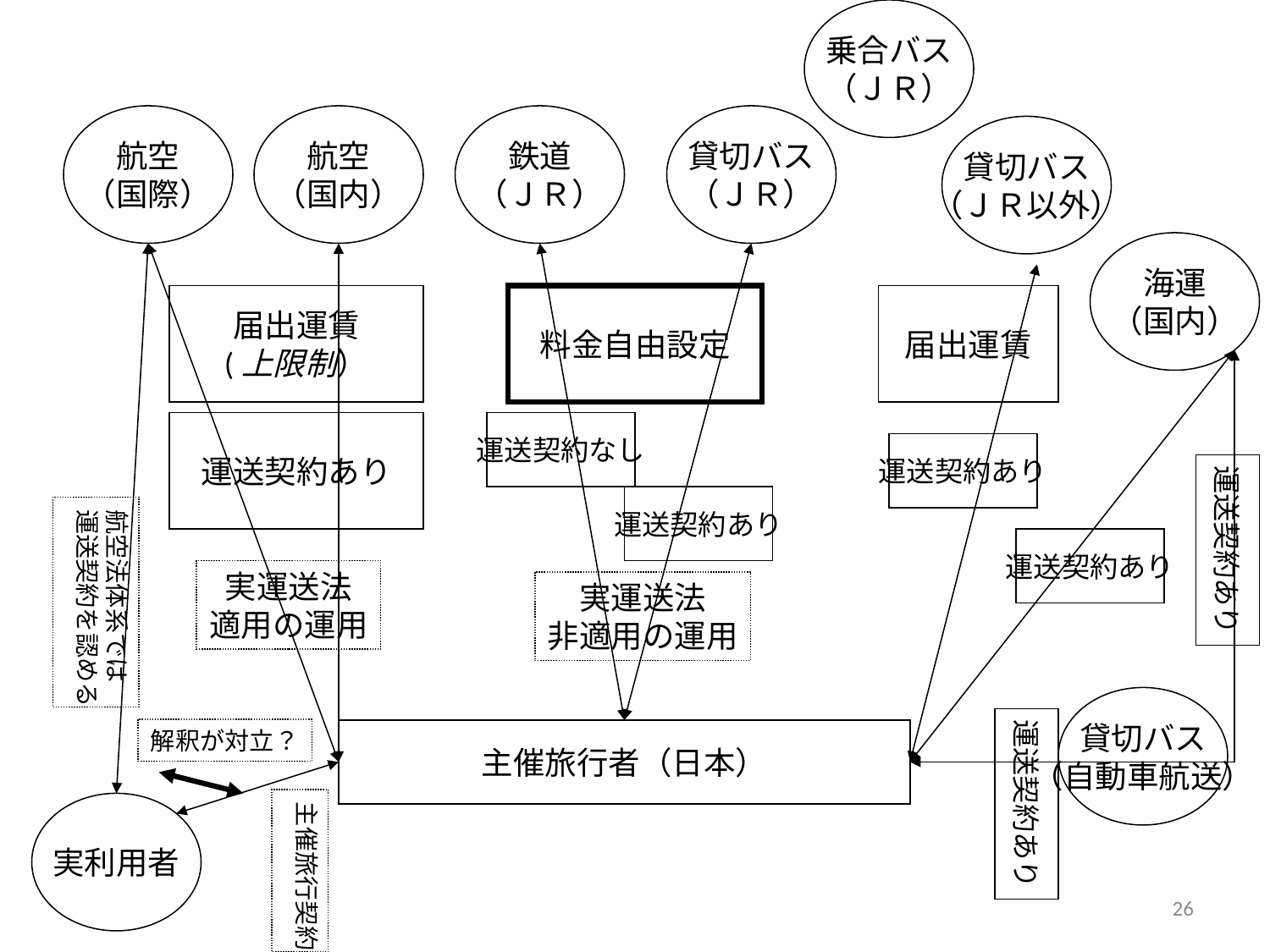

乗合バス
（ＪＲ）
航空
（国際）
航空
（国内）
鉄道
（ＪＲ）
貸切バス
（ＪＲ）
貸切バス
（ＪＲ以外）
海運
（国内）
届出運賃
(上限制）
料金自由設定
届出運賃
運送契約あり
運送契約なし
運送契約あり
運送契約あり
運送契約あり
航空法体系では
運送契約を認める
運送契約あり
実運送法
適用の運用
実運送法
非適用の運用
貸切バス
（自動車航送）
運送契約あり
解釈が対立？
主催旅行者（日本）

主催旅行契約
実利用者
26